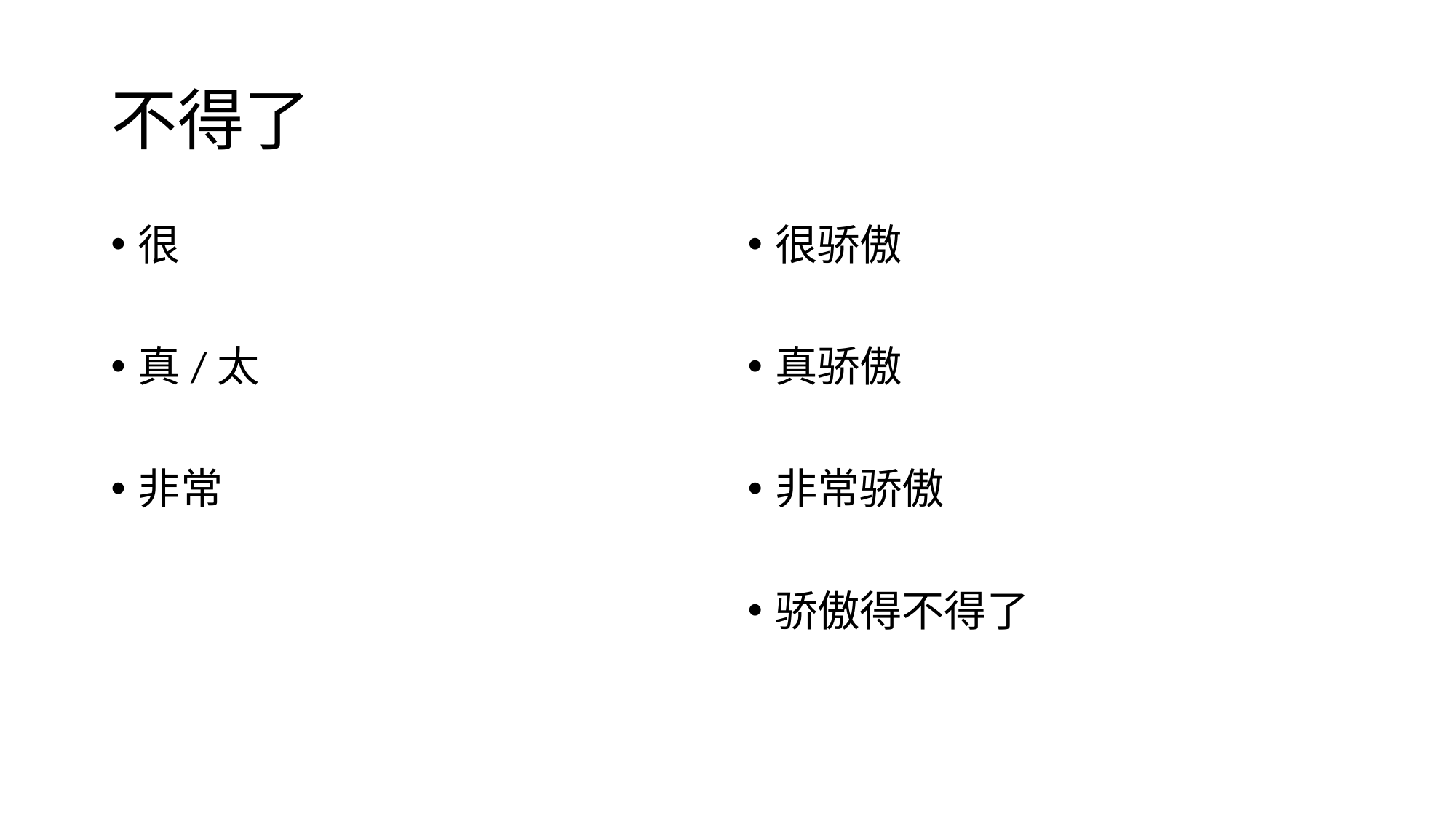

# 不得了
很

真/太

非常
很骄傲

真骄傲

非常骄傲

骄傲得不得了